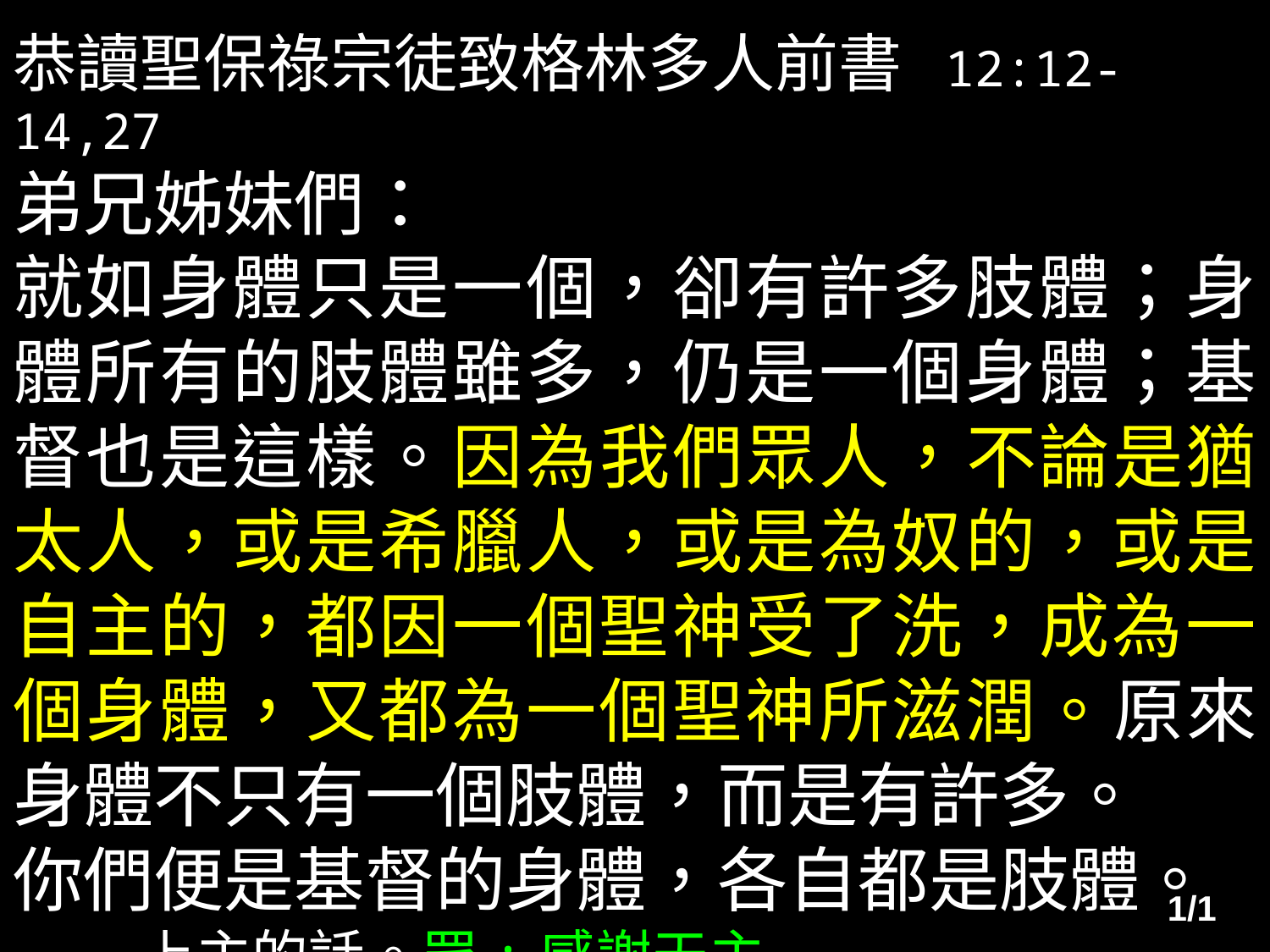

恭讀聖保祿宗徒致格林多人前書  12:12-14,27
弟兄姊妹們：
就如身體只是一個，卻有許多肢體；身體所有的肢體雖多，仍是一個身體；基督也是這樣。因為我們眾人，不論是猶太人，或是希臘人，或是為奴的，或是自主的，都因一個聖神受了洗，成為一個身體，又都為一個聖神所滋潤。原來身體不只有一個肢體，而是有許多。
你們便是基督的身體，各自都是肢體。
——上主的話。眾:感謝天主
1/1